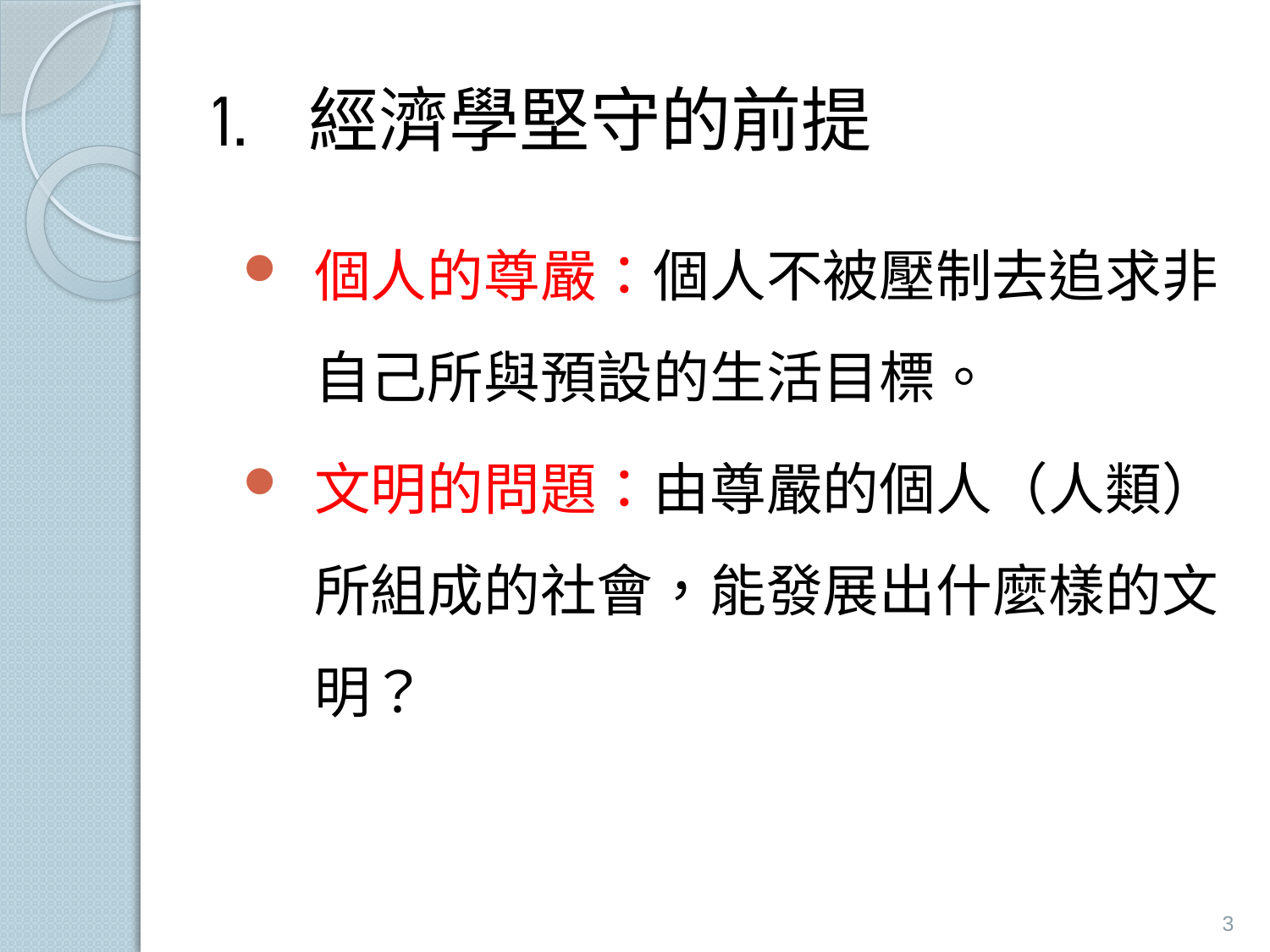

# 1.  經濟學堅守的前提
個人的尊嚴：個人不被壓制去追求非自己所與預設的生活目標。
文明的問題：由尊嚴的個人（人類）所組成的社會，能發展出什麼樣的文明？
3